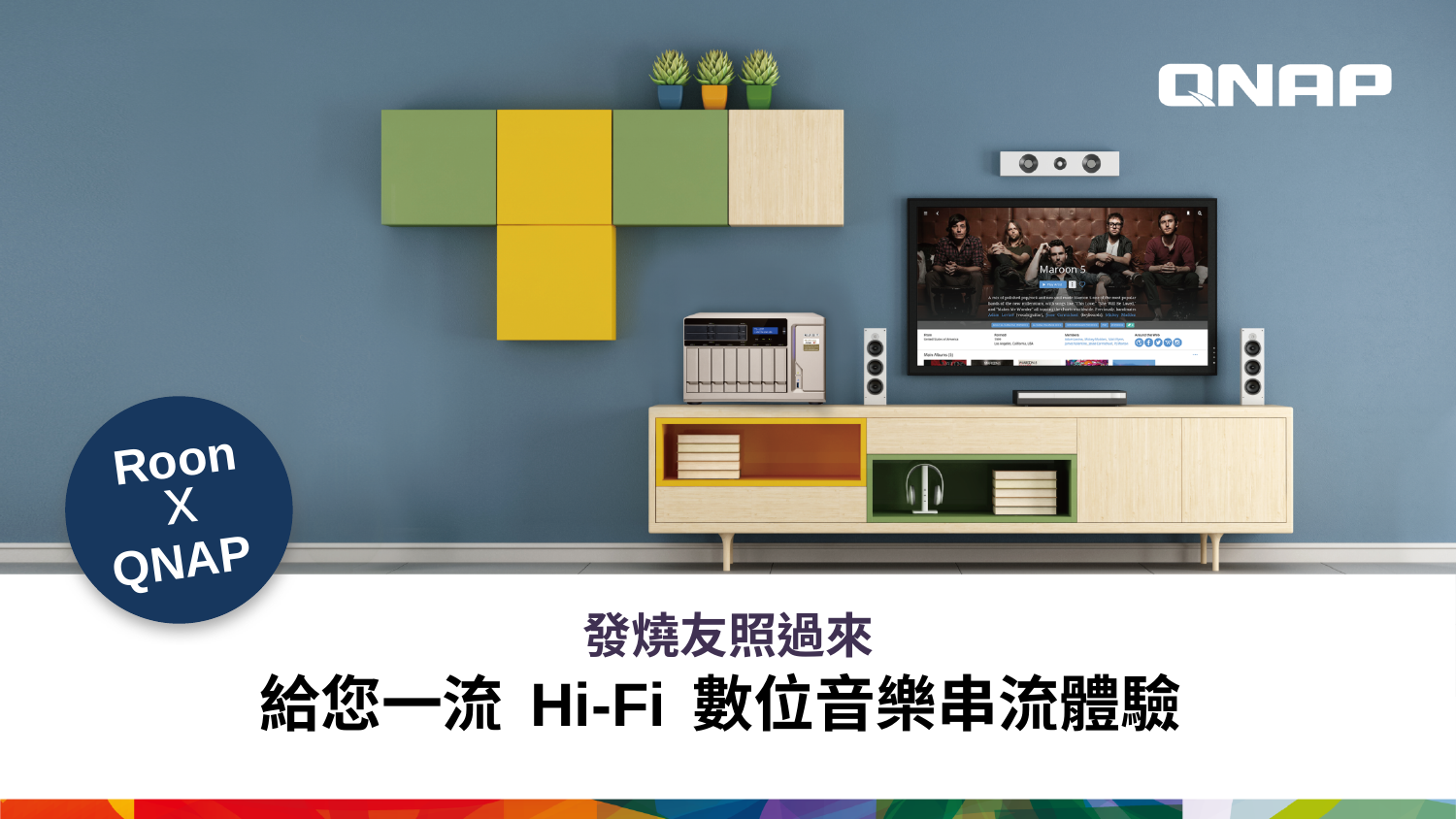

Roon
x
QNAP
# 給您一流 Hi-Fi 數位音樂串流體驗
發燒友照過來